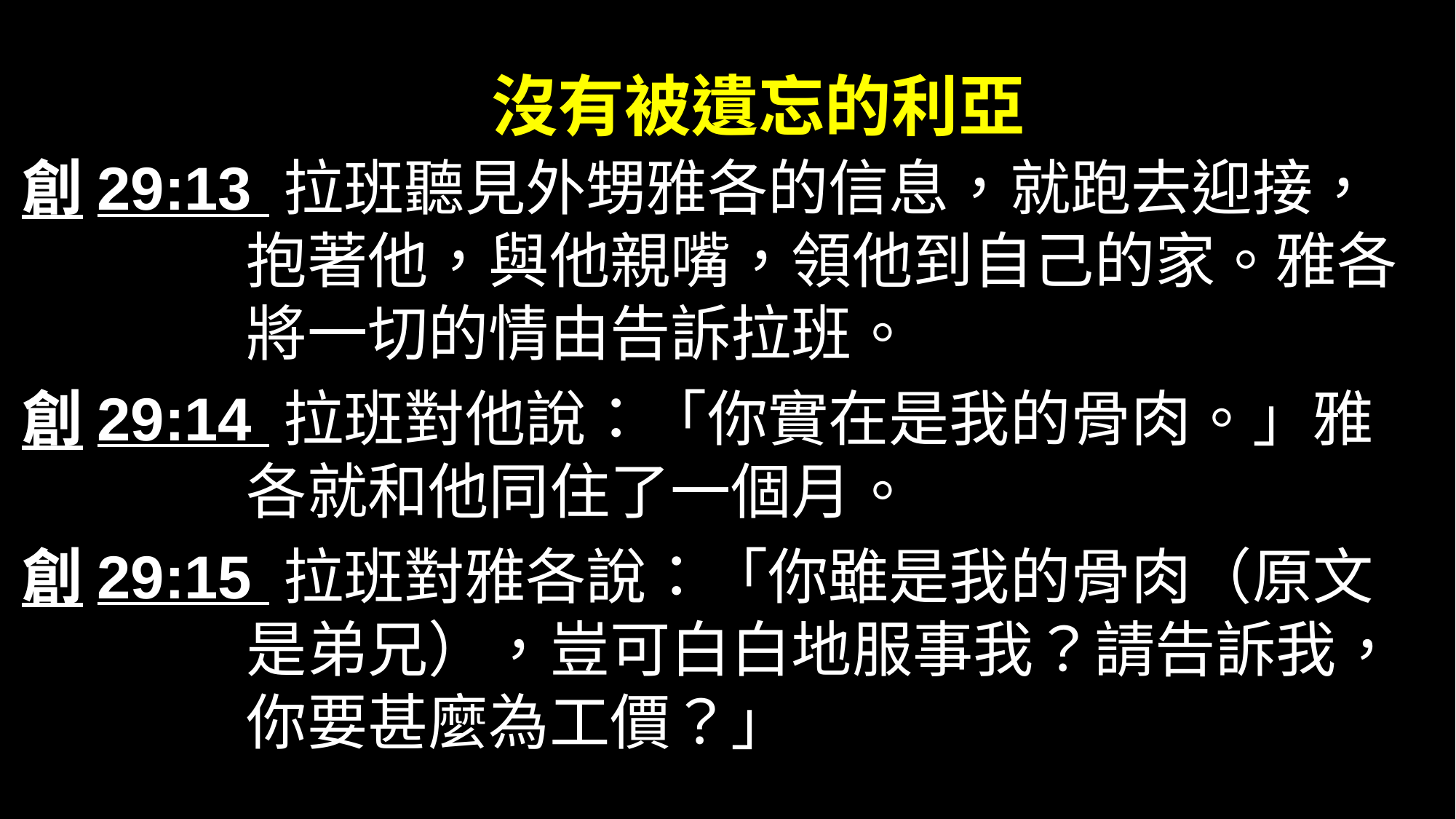

# 沒有被遺忘的利亞
創29:13 拉班聽見外甥雅各的信息，就跑去迎接，抱著他，與他親嘴，領他到自己的家。雅各將一切的情由告訴拉班。
創29:14 拉班對他說：「你實在是我的骨肉。」雅各就和他同住了一個月。
創29:15 拉班對雅各說：「你雖是我的骨肉（原文是弟兄），豈可白白地服事我？請告訴我，你要甚麼為工價？」